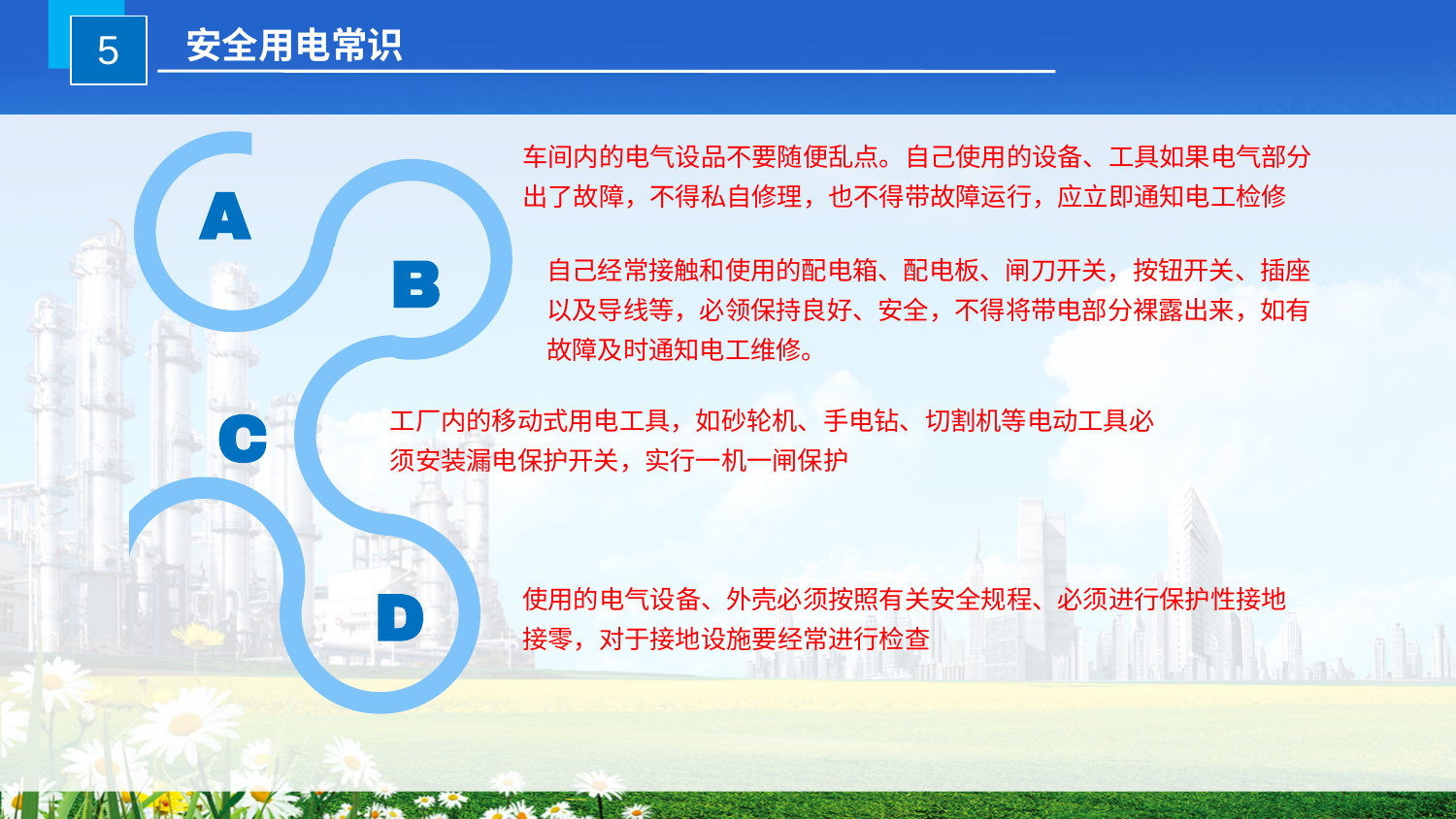

安全用电常识
5
车间内的电气设品不要随便乱点。自己使用的设备、工具如果电气部分出了故障，不得私自修理，也不得带故障运行，应立即通知电工检修

A
B
自己经常接触和使用的配电箱、配电板、闸刀开关，按钮开关、插座以及导线等，必领保持良好、安全，不得将带电部分裸露出来，如有故障及时通知电工维修。

C
工厂内的移动式用电工具，如砂轮机、手电钻、切割机等电动工具必须安装漏电保护开关，实行一机一闸保护

D
使用的电气设备、外壳必须按照有关安全规程、必须进行保护性接地接零，对于接地设施要经常进行检查